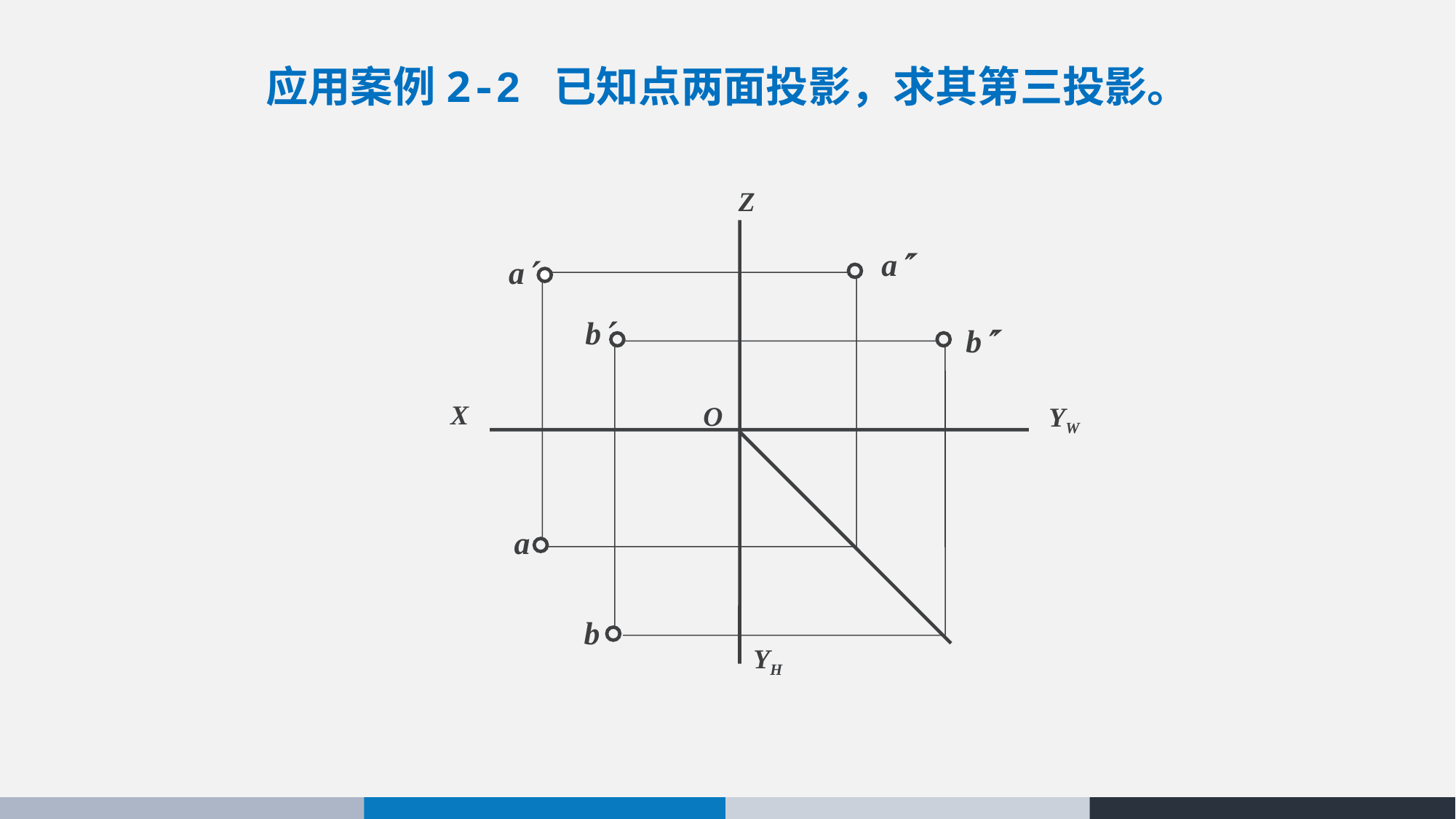

应用案例2-2  已知点两面投影，求其第三投影。

Z

a″
a′

b′
b″

X
O
YW

a

b

YH